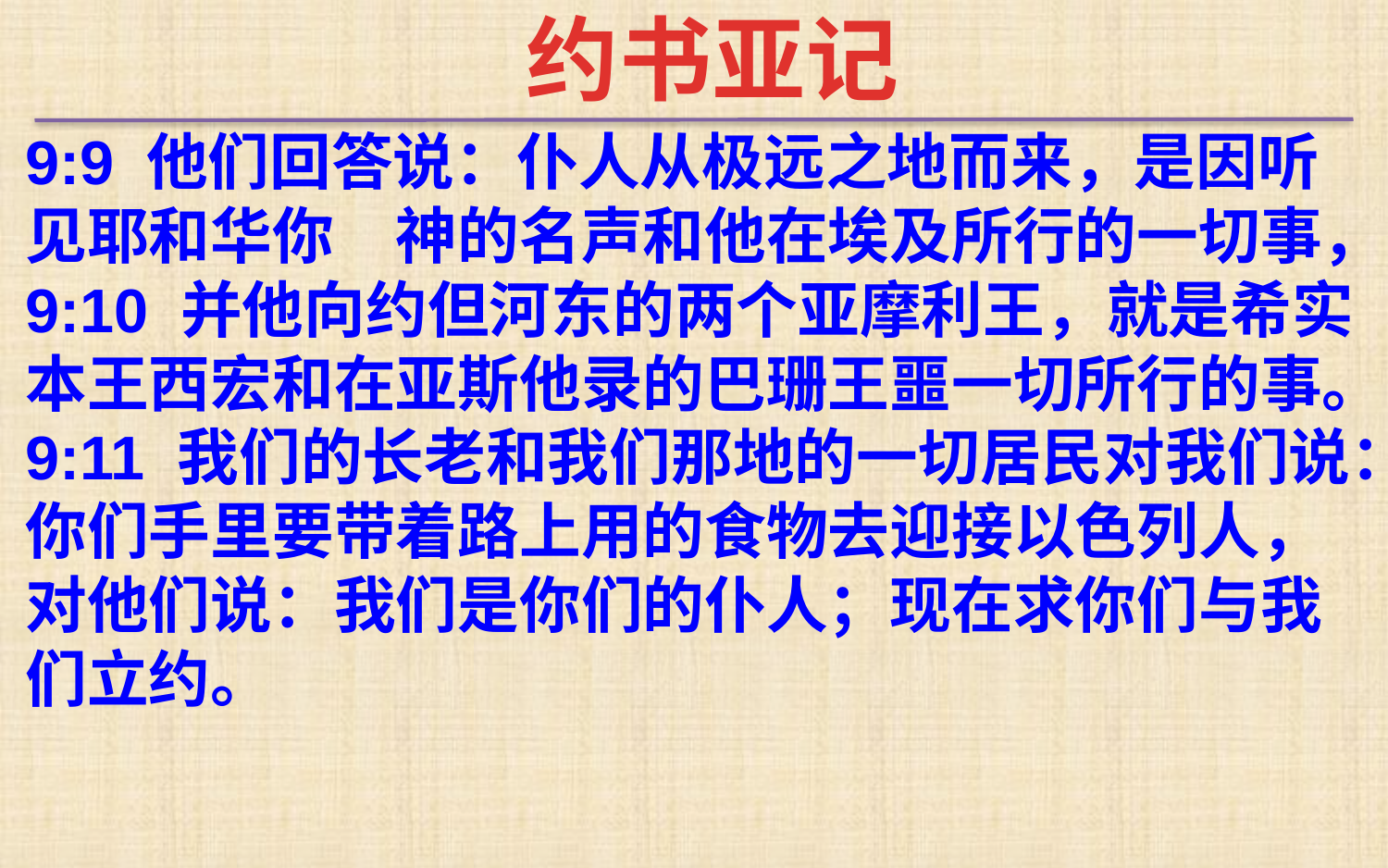

约书亚记
9:9 他们回答说：仆人从极远之地而来，是因听见耶和华你　神的名声和他在埃及所行的一切事，
9:10 并他向约但河东的两个亚摩利王，就是希实本王西宏和在亚斯他录的巴珊王噩一切所行的事。9:11 我们的长老和我们那地的一切居民对我们说：你们手里要带着路上用的食物去迎接以色列人，对他们说：我们是你们的仆人；现在求你们与我们立约。